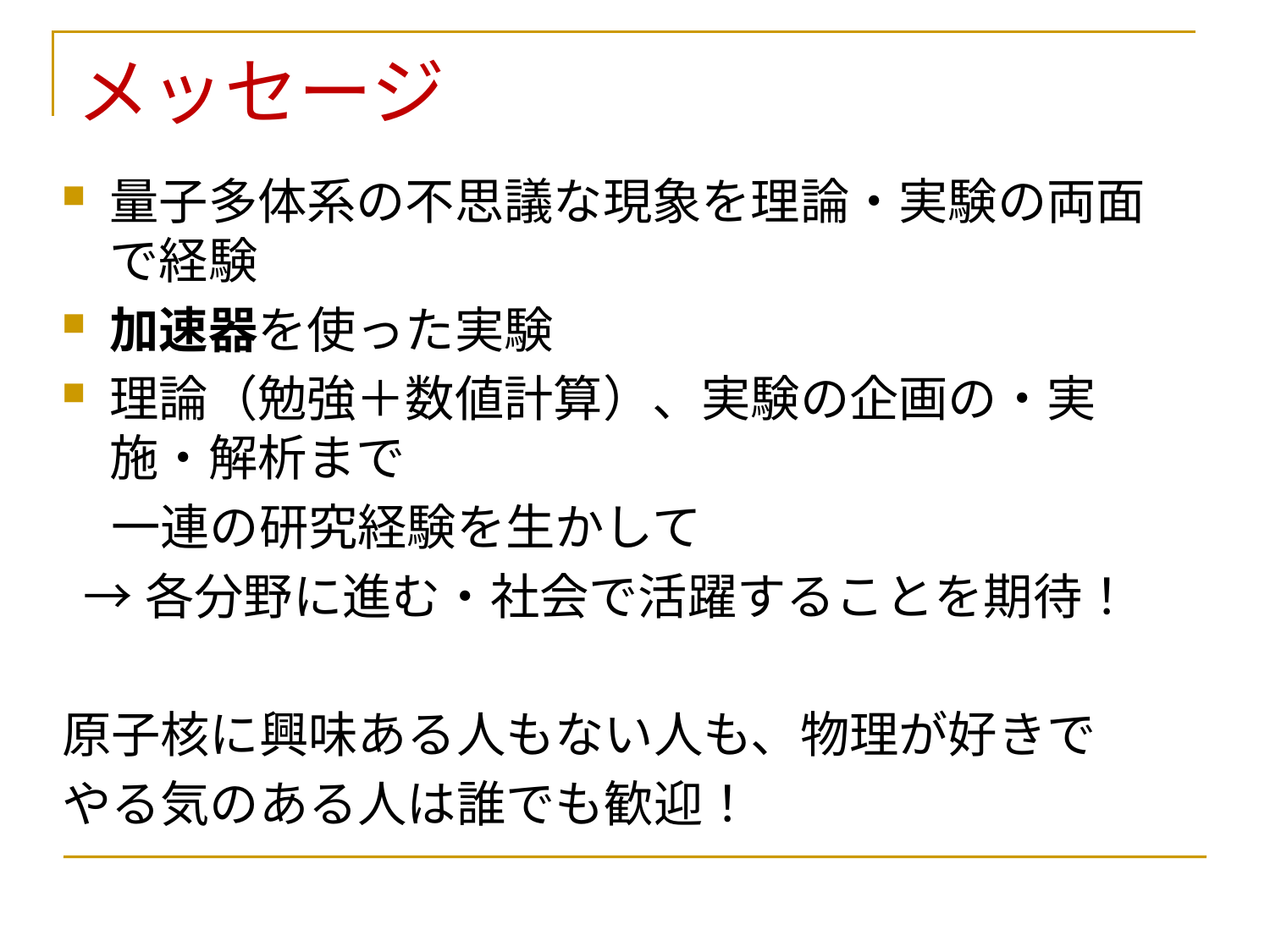

# メッセージ
量子多体系の不思議な現象を理論・実験の両面で経験
加速器を使った実験
理論（勉強＋数値計算）、実験の企画の・実施・解析まで
　一連の研究経験を生かして
  →各分野に進む・社会で活躍することを期待！

原子核に興味ある人もない人も、物理が好きで
やる気のある人は誰でも歓迎！